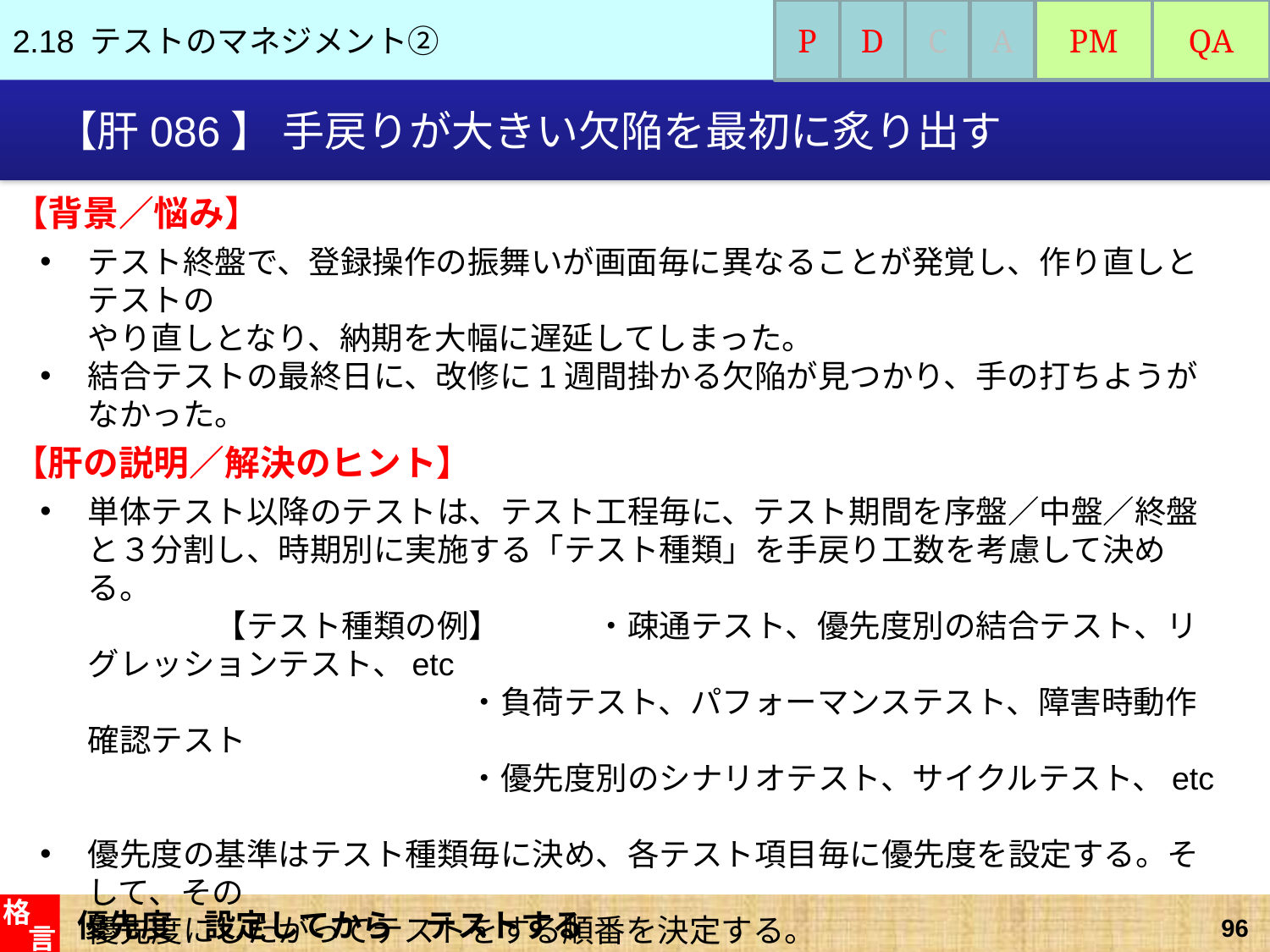

2.18 テストのマネジメント②
P
D
C
A
PM
QA
# 【肝086】 手戻りが大きい欠陥を最初に炙り出す
【背景／悩み】
テスト終盤で、登録操作の振舞いが画面毎に異なることが発覚し、作り直しとテストの
やり直しとなり、納期を大幅に遅延してしまった。
結合テストの最終日に、改修に1週間掛かる欠陥が見つかり、手の打ちようがなかった。
【肝の説明／解決のヒント】
単体テスト以降のテストは、テスト工程毎に、テスト期間を序盤／中盤／終盤と３分割し、時期別に実施する「テスト種類」を手戻り工数を考慮して決める。
	【テスト種類の例】	・疎通テスト、優先度別の結合テスト、リグレッションテスト、etc
			・負荷テスト、パフォーマンステスト、障害時動作確認テスト
			・優先度別のシナリオテスト、サイクルテスト、etc
優先度の基準はテスト種類毎に決め、各テスト項目毎に優先度を設定する。そして、その
優先度にしたがってテストをする順番を決定する。
	【優先度「高」の基準の例】	・実装方式が正しいことの確認テスト
				・振舞いや表現の統一確認（標準化の準拠確認）
優先度　設定してから　テストする
格
言
96